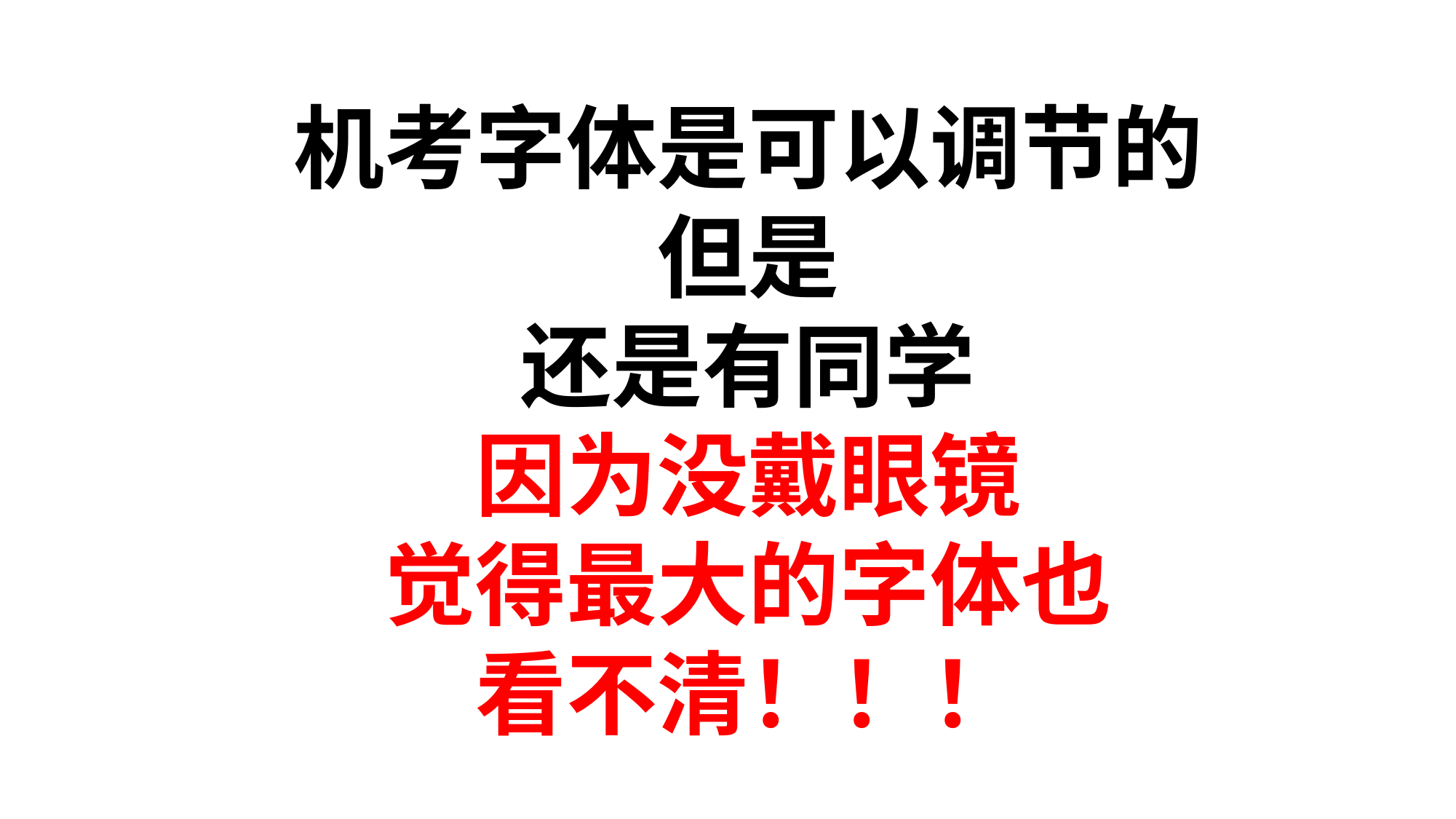

机考字体是可以调节的
但是
还是有同学
因为没戴眼镜
觉得最大的字体也
看不清！！！